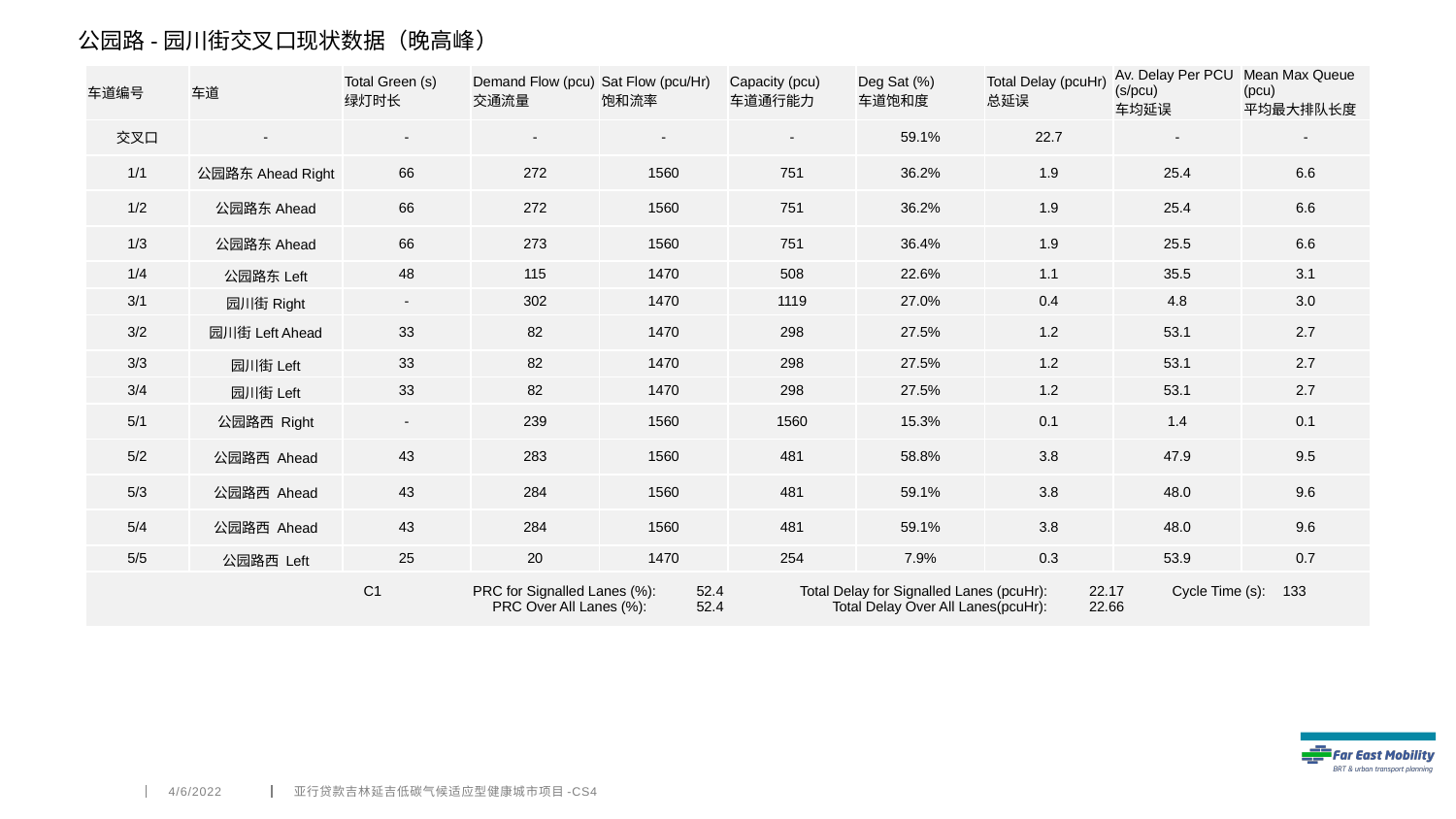

公园路-园川街交叉口现状数据（晚高峰）
| 车道编号 | 车道 | Total Green (s) 绿灯时长 | Demand Flow (pcu) 交通流量 | Sat Flow (pcu/Hr) 饱和流率 | Capacity (pcu) 车道通行能力 | Deg Sat (%) 车道饱和度 | Total Delay (pcuHr) 总延误 | Av. Delay Per PCU (s/pcu) 车均延误 | Mean Max Queue (pcu) 平均最大排队长度 |
| --- | --- | --- | --- | --- | --- | --- | --- | --- | --- |
| 交叉口 | - | - | - | - | - | 59.1% | 22.7 | - | - |
| 1/1 | 公园路东Ahead Right | 66 | 272 | 1560 | 751 | 36.2% | 1.9 | 25.4 | 6.6 |
| 1/2 | 公园路东Ahead | 66 | 272 | 1560 | 751 | 36.2% | 1.9 | 25.4 | 6.6 |
| 1/3 | 公园路东Ahead | 66 | 273 | 1560 | 751 | 36.4% | 1.9 | 25.5 | 6.6 |
| 1/4 | 公园路东Left | 48 | 115 | 1470 | 508 | 22.6% | 1.1 | 35.5 | 3.1 |
| 3/1 | 园川街Right | - | 302 | 1470 | 1119 | 27.0% | 0.4 | 4.8 | 3.0 |
| 3/2 | 园川街Left Ahead | 33 | 82 | 1470 | 298 | 27.5% | 1.2 | 53.1 | 2.7 |
| 3/3 | 园川街Left | 33 | 82 | 1470 | 298 | 27.5% | 1.2 | 53.1 | 2.7 |
| 3/4 | 园川街Left | 33 | 82 | 1470 | 298 | 27.5% | 1.2 | 53.1 | 2.7 |
| 5/1 | 公园路西 Right | - | 239 | 1560 | 1560 | 15.3% | 0.1 | 1.4 | 0.1 |
| 5/2 | 公园路西 Ahead | 43 | 283 | 1560 | 481 | 58.8% | 3.8 | 47.9 | 9.5 |
| 5/3 | 公园路西 Ahead | 43 | 284 | 1560 | 481 | 59.1% | 3.8 | 48.0 | 9.6 |
| 5/4 | 公园路西 Ahead | 43 | 284 | 1560 | 481 | 59.1% | 3.8 | 48.0 | 9.6 |
| 5/5 | 公园路西 Left | 25 | 20 | 1470 | 254 | 7.9% | 0.3 | 53.9 | 0.7 |
| C1 PRC for Signalled Lanes (%): 52.4 Total Delay for Signalled Lanes (pcuHr): 22.17 Cycle Time (s): 133 PRC Over All Lanes (%): 52.4 Total Delay Over All Lanes(pcuHr): 22.66 |  |  |  |  |  |  |  |  |  |
4/6/2022
亚行贷款吉林延吉低碳气候适应型健康城市项目-CS4